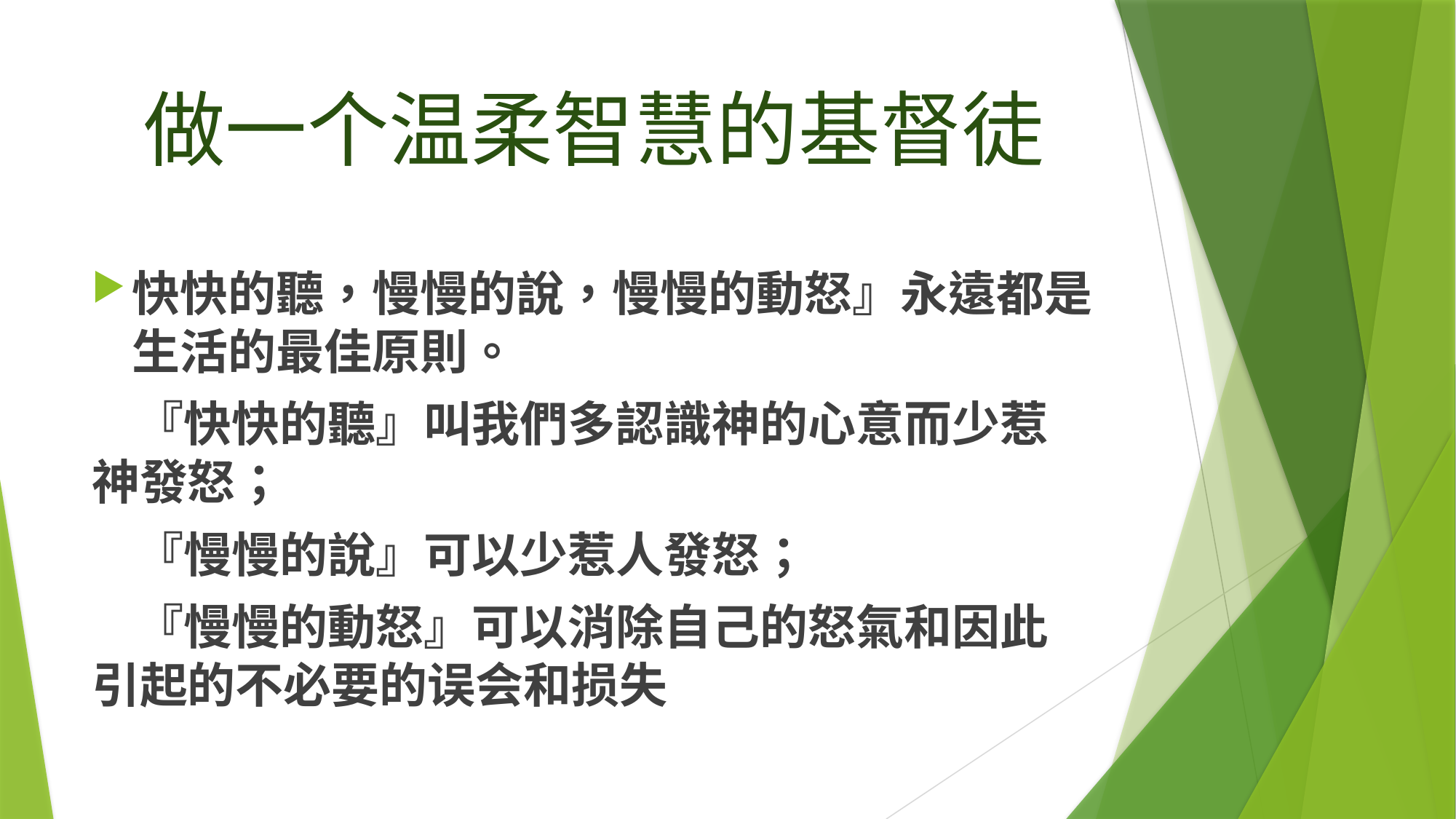

# 做一个温柔智慧的基督徒
快快的聽，慢慢的說，慢慢的動怒』永遠都是生活的最佳原則。
   『快快的聽』叫我們多認識神的心意而少惹神發怒；
   『慢慢的說』可以少惹人發怒；
   『慢慢的動怒』可以消除自己的怒氣和因此引起的不必要的误会和损失